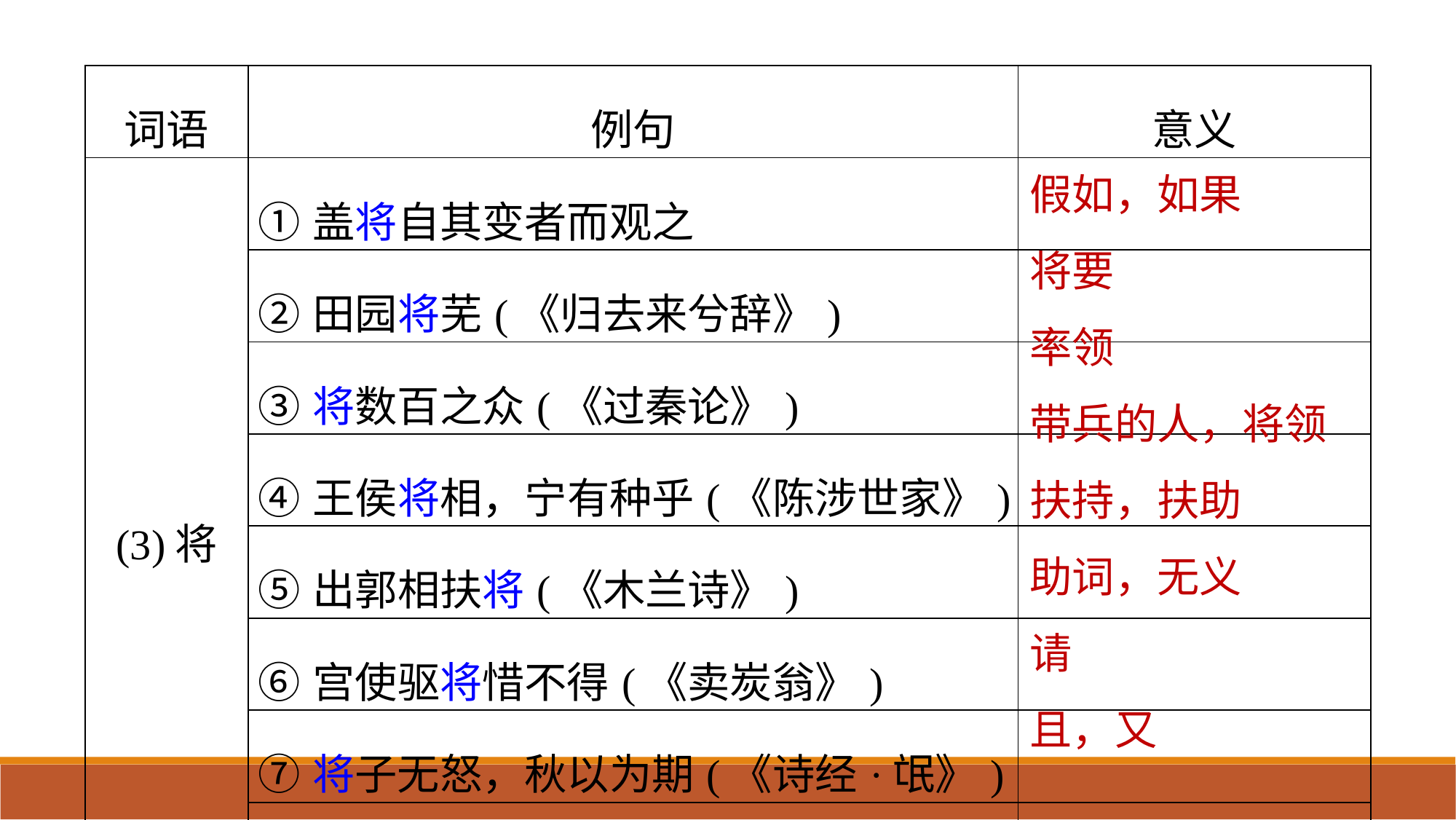

| 词语 | 例句 | 意义 |
| --- | --- | --- |
| (3)将 | ①盖将自其变者而观之 |  |
|  | ②田园将芜(《归去来兮辞》) |  |
|  | ③将数百之众(《过秦论》) |  |
|  | ④王侯将相，宁有种乎(《陈涉世家》) |  |
|  | ⑤出郭相扶将(《木兰诗》) |  |
|  | ⑥宫使驱将惜不得(《卖炭翁》) |  |
|  | ⑦将子无怒，秋以为期(《诗经·氓》) |  |
|  | ⑧将信将疑 |  |
假如，如果
将要
率领
带兵的人，将领
扶持，扶助
助词，无义
请
且，又